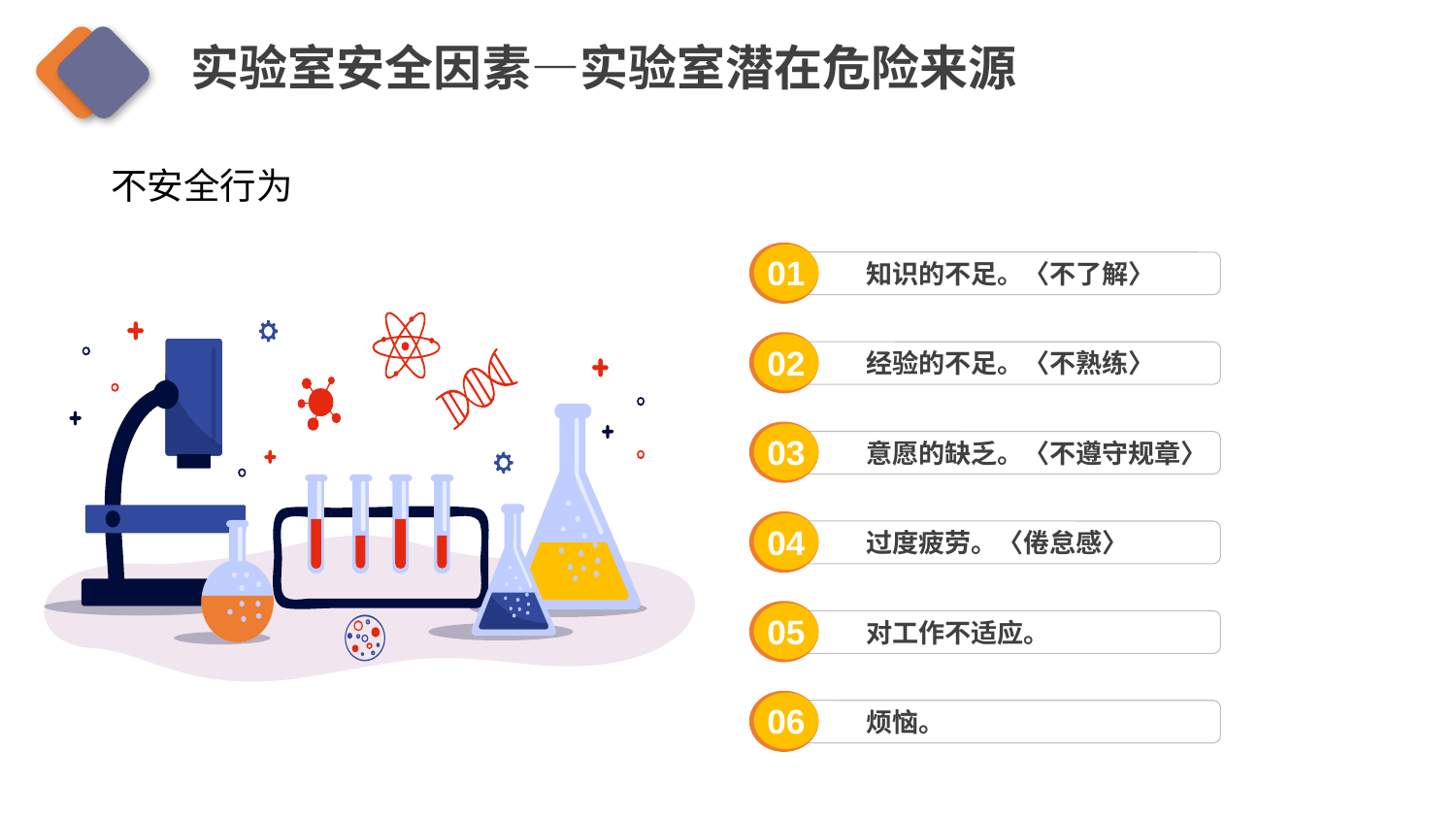

实验室安全因素—实验室潜在危险来源
不安全行为

01

知识的不足。〈不了解〉

02

经验的不足。〈不熟练〉

03

意愿的缺乏。〈不遵守规章〉

04

过度疲劳。〈倦怠感〉

05

对工作不适应。

06

烦恼。